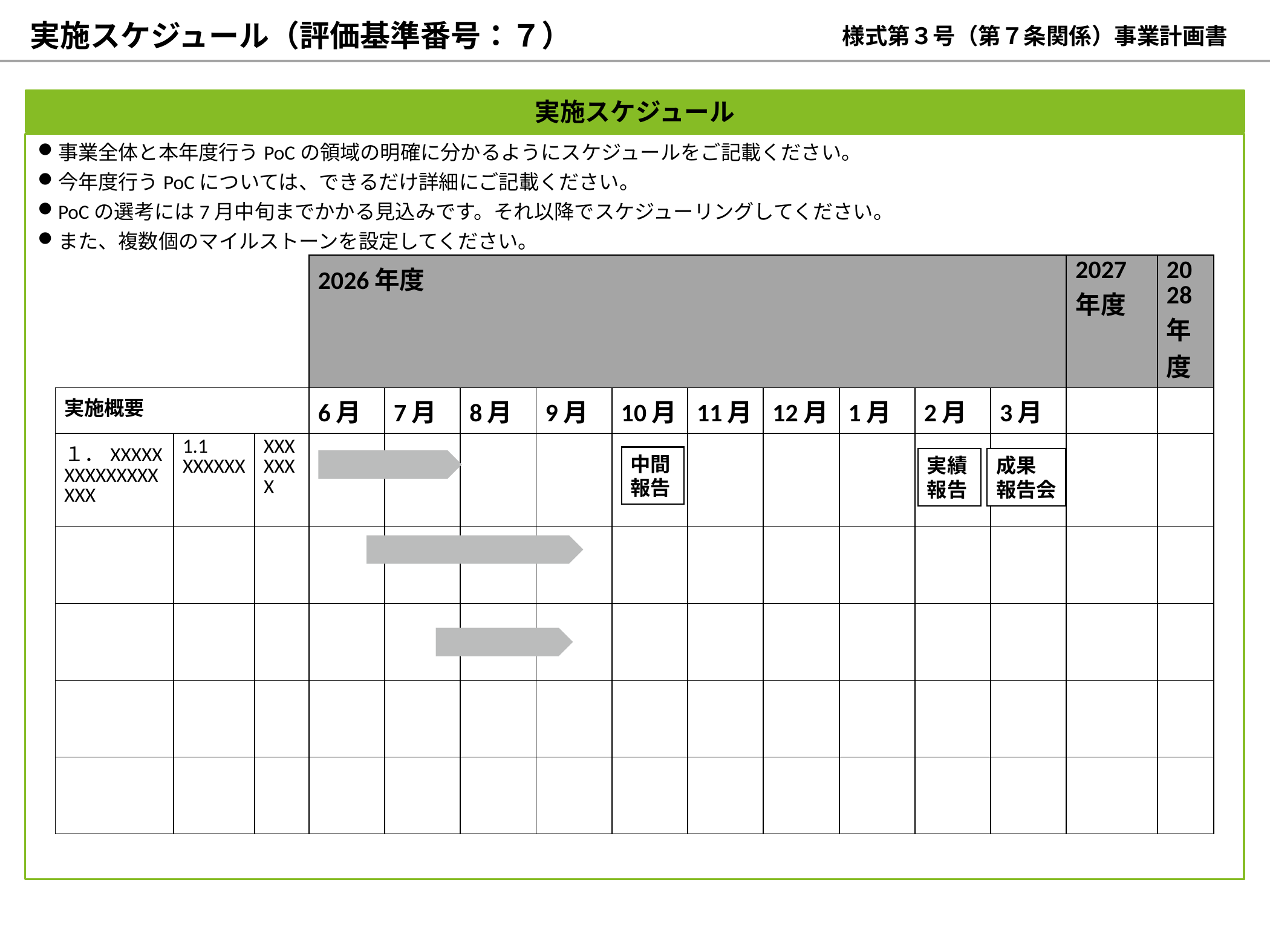

実施スケジュール（評価基準番号：７）
様式第３号（第７条関係）事業計画書

実施スケジュール

事業全体と本年度行うPoCの領域の明確に分かるようにスケジュールをご記載ください。
今年度行うPoCについては、できるだけ詳細にご記載ください。
PoCの選考には7月中旬までかかる見込みです。それ以降でスケジューリングしてください。
また、複数個のマイルストーンを設定してください。

|  |  |  | 2026年度 |  |  |  |  |  |  | 2025年 |  |  | 2027年度 | 2028年度 |
| --- | --- | --- | --- | --- | --- | --- | --- | --- | --- | --- | --- | --- | --- | --- |
| 実施概要 |  |  | 6月 | 7月 | 8月 | 9月 | 10月 | 11月 | 12月 | 1月 | 2月 | 3月 |  |  |
| １．XXXXXXXXXXXXXXXXX | 1.1 XXXXXX | XXXXXXX |  |  |  |  |  |  |  |  |  |  |  |  |
|  |  |  |  |  |  |  |  |  |  |  |  |  |  |  |
|  |  |  |  |  |  |  |  |  |  |  |  |  |  |  |
|  |  |  |  |  |  |  |  |  |  |  |  |  |  |  |
|  |  |  |  |  |  |  |  |  |  |  |  |  |  |  |
中間
報告
実績
報告
成果
報告会